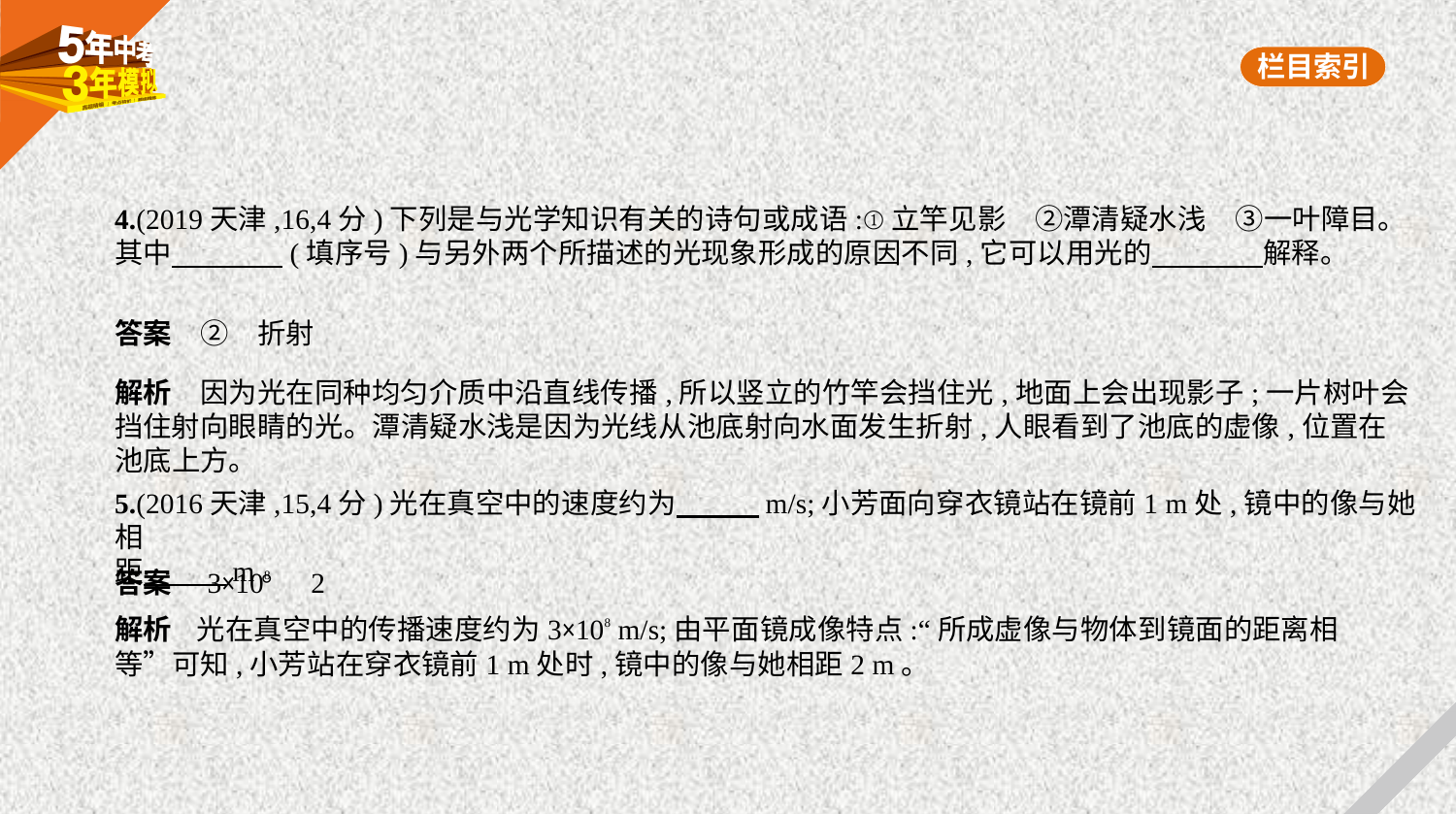

4.(2019天津,16,4分)下列是与光学知识有关的诗句或成语:①立竿见影　②潭清疑水浅　③一叶障目。
其中　　　    (填序号)与另外两个所描述的光现象形成的原因不同,它可以用光的　　　    解释。
答案　②　折射
解析　因为光在同种均匀介质中沿直线传播,所以竖立的竹竿会挡住光,地面上会出现影子;一片树叶会
挡住射向眼睛的光。潭清疑水浅是因为光线从池底射向水面发生折射,人眼看到了池底的虚像,位置在
池底上方。
5.(2016天津,15,4分)光在真空中的速度约为　　    m/s;小芳面向穿衣镜站在镜前1 m处,镜中的像与她相
距　　    m。
答案　3×108　2
解析    光在真空中的传播速度约为3×108 m/s;由平面镜成像特点:“所成虚像与物体到镜面的距离相
等”可知,小芳站在穿衣镜前1 m处时,镜中的像与她相距2 m。